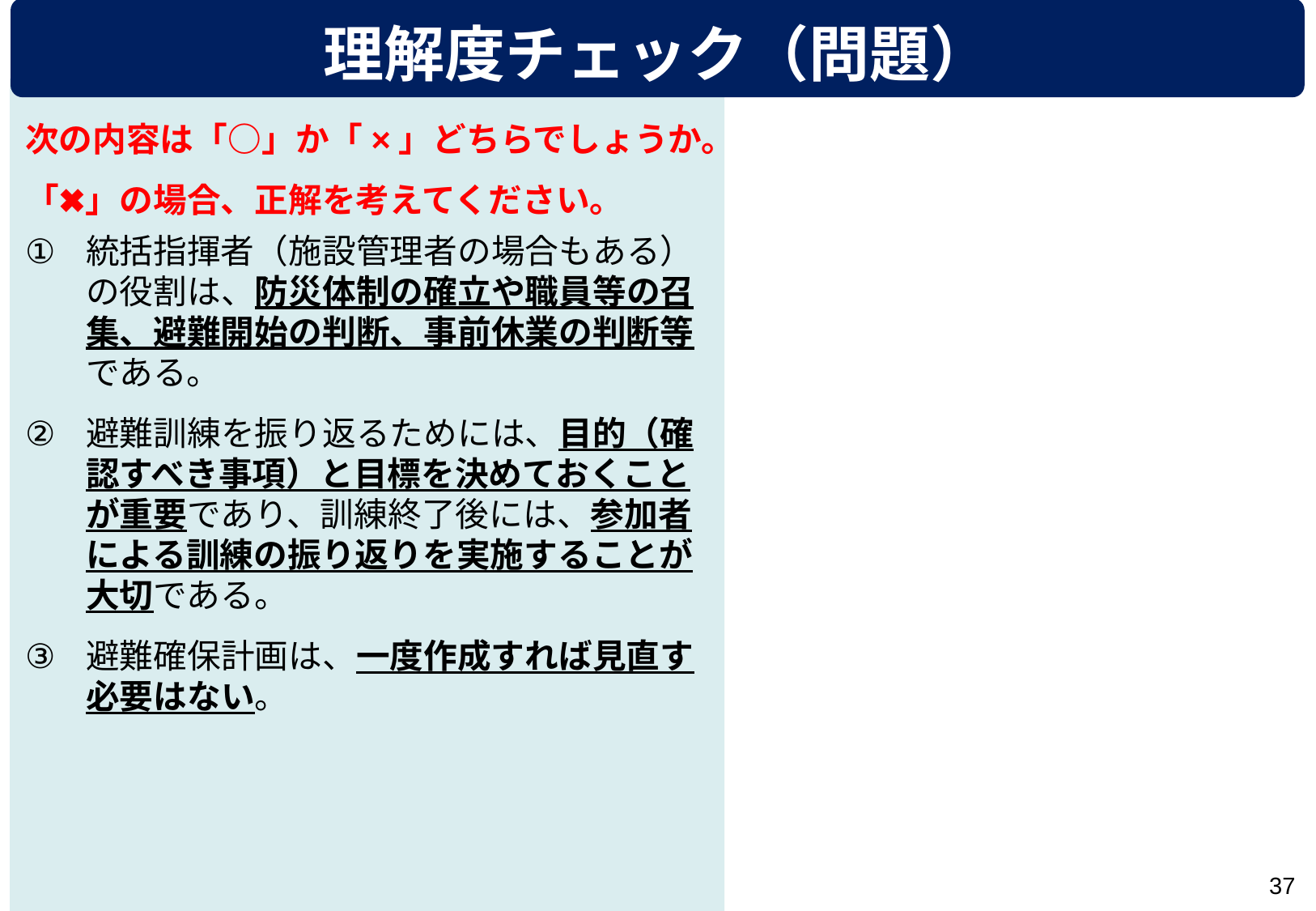

理解度チェック（問題）

次の内容は「○」か「×」どちらでしょうか。
「✖」の場合、正解を考えてください。
統括指揮者（施設管理者の場合もある）の役割は、防災体制の確立や職員等の召集、避難開始の判断、事前休業の判断等である。
避難訓練を振り返るためには、目的（確認すべき事項）と目標を決めておくことが重要であり、訓練終了後には、参加者による訓練の振り返りを実施することが大切である。
避難確保計画は、一度作成すれば見直す必要はない。
37